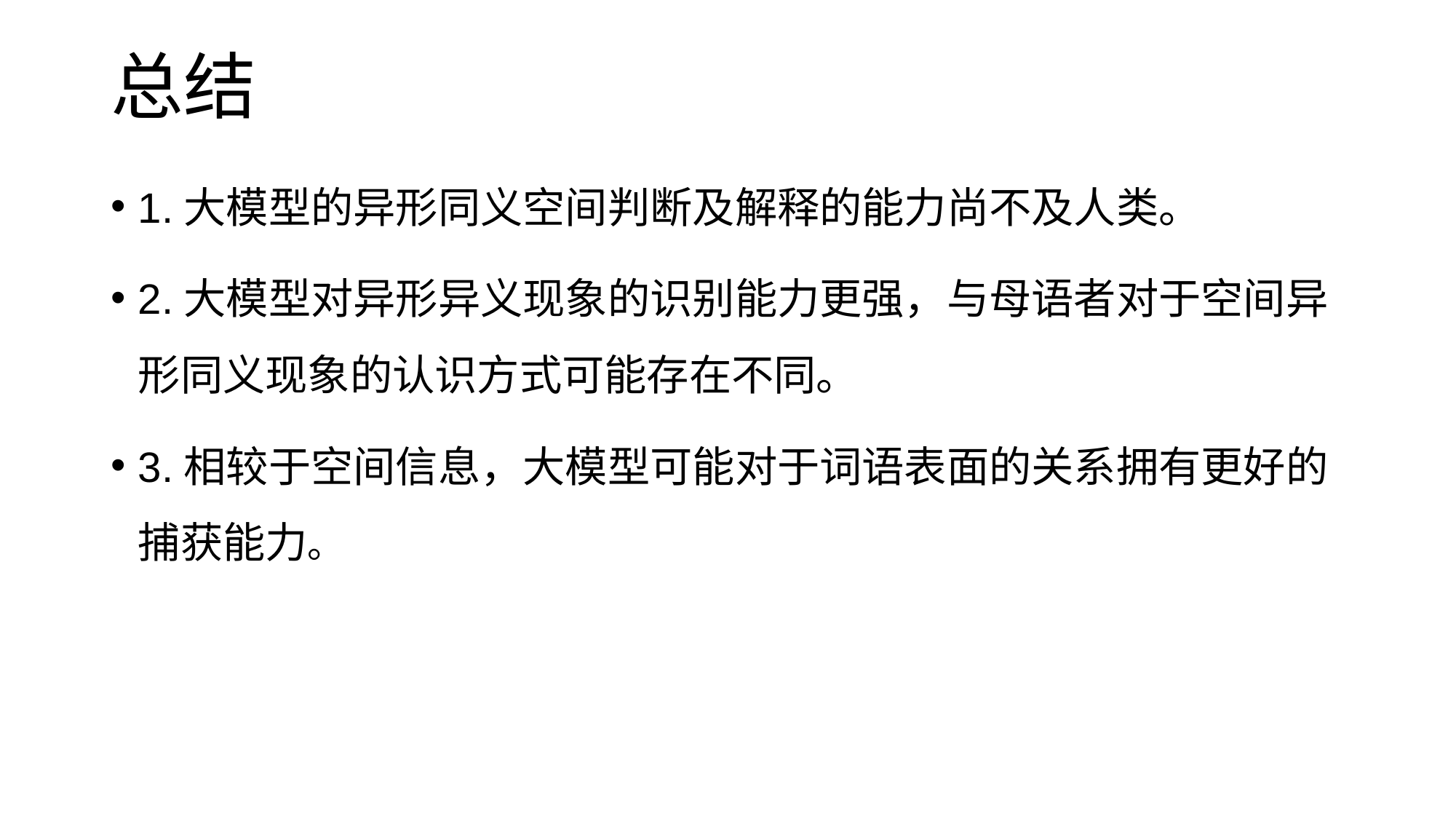

# 总结
1.大模型的异形同义空间判断及解释的能力尚不及人类。
2.大模型对异形异义现象的识别能力更强，与母语者对于空间异形同义现象的认识方式可能存在不同。
3.相较于空间信息，大模型可能对于词语表面的关系拥有更好的捕获能力。